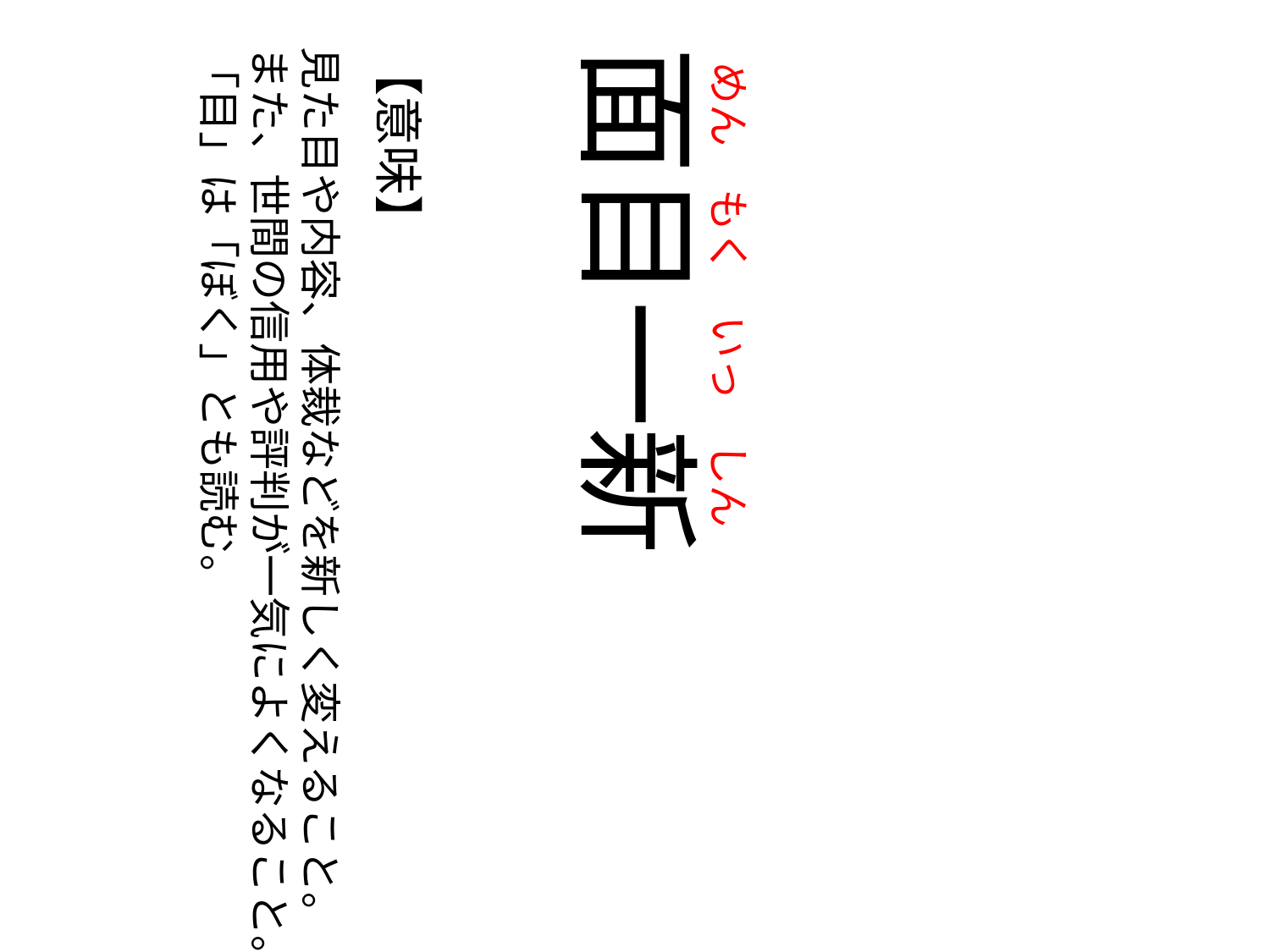

めん
の
もく
の
いっ
の
しん
見た目や内容、体裁などを新しく変えること。
また、世間の信用や評判が一気によくなること。
「目」は「ぼく」とも読む。
【意味】
面目一新